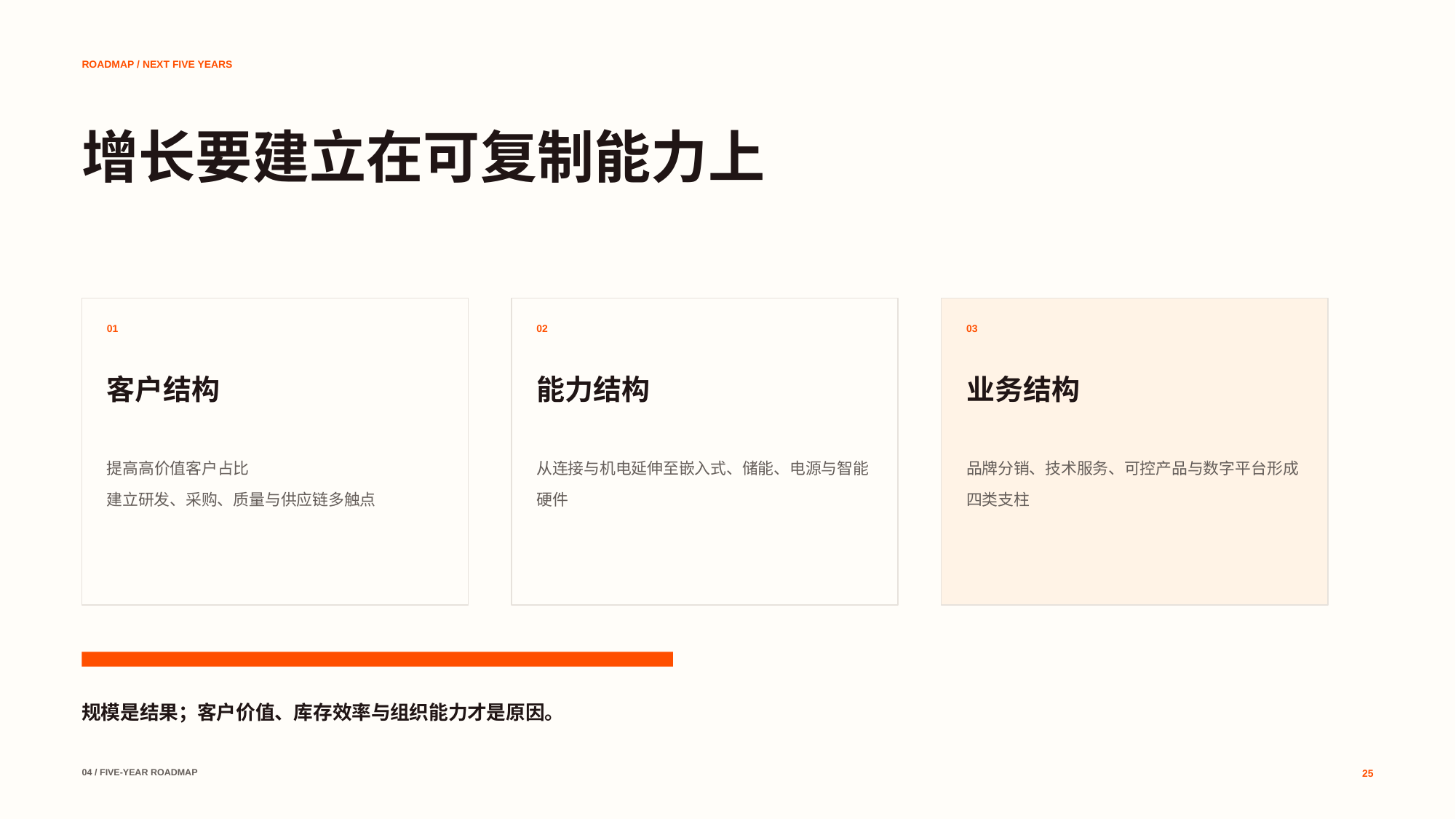

ROADMAP / NEXT FIVE YEARS
增长要建立在可复制能力上

01
02
03
客户结构
能力结构
业务结构
提高高价值客户占比
建立研发、采购、质量与供应链多触点
从连接与机电延伸至嵌入式、储能、电源与智能硬件
品牌分销、技术服务、可控产品与数字平台形成四类支柱

规模是结果；客户价值、库存效率与组织能力才是原因。
04 / FIVE-YEAR ROADMAP
25